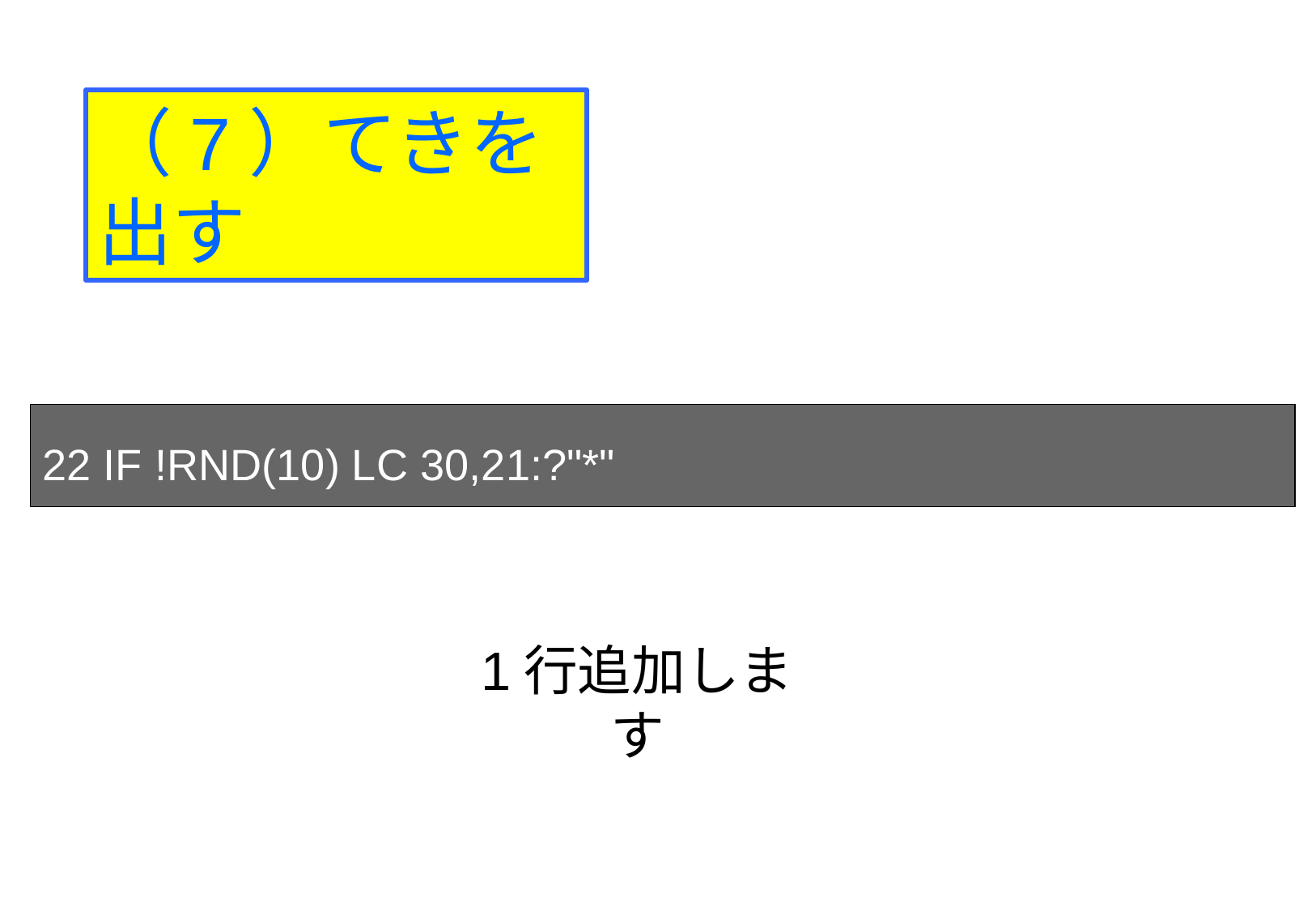

（7）てきを出す
22 IF !RND(10) LC 30,21:?"*"
1行追加します